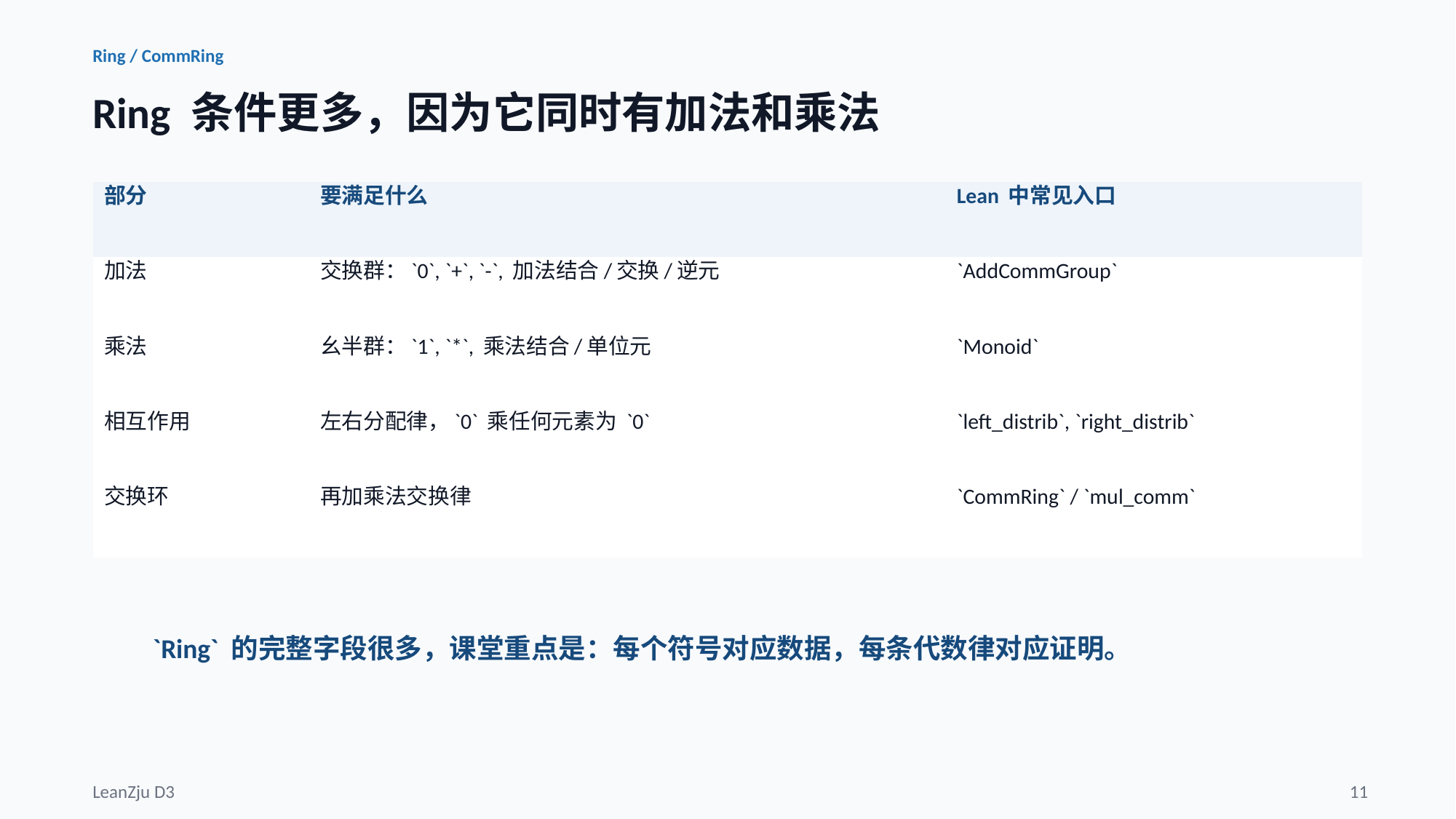

Ring / CommRing
Ring 条件更多，因为它同时有加法和乘法
| 部分 | 要满足什么 | Lean 中常见入口 |
| --- | --- | --- |
| 加法 | 交换群：`0`, `+`, `-`, 加法结合/交换/逆元 | `AddCommGroup` |
| 乘法 | 幺半群：`1`, `\*`, 乘法结合/单位元 | `Monoid` |
| 相互作用 | 左右分配律，`0` 乘任何元素为 `0` | `left\_distrib`, `right\_distrib` |
| 交换环 | 再加乘法交换律 | `CommRing` / `mul\_comm` |
`Ring` 的完整字段很多，课堂重点是：每个符号对应数据，每条代数律对应证明。
LeanZju D3
11